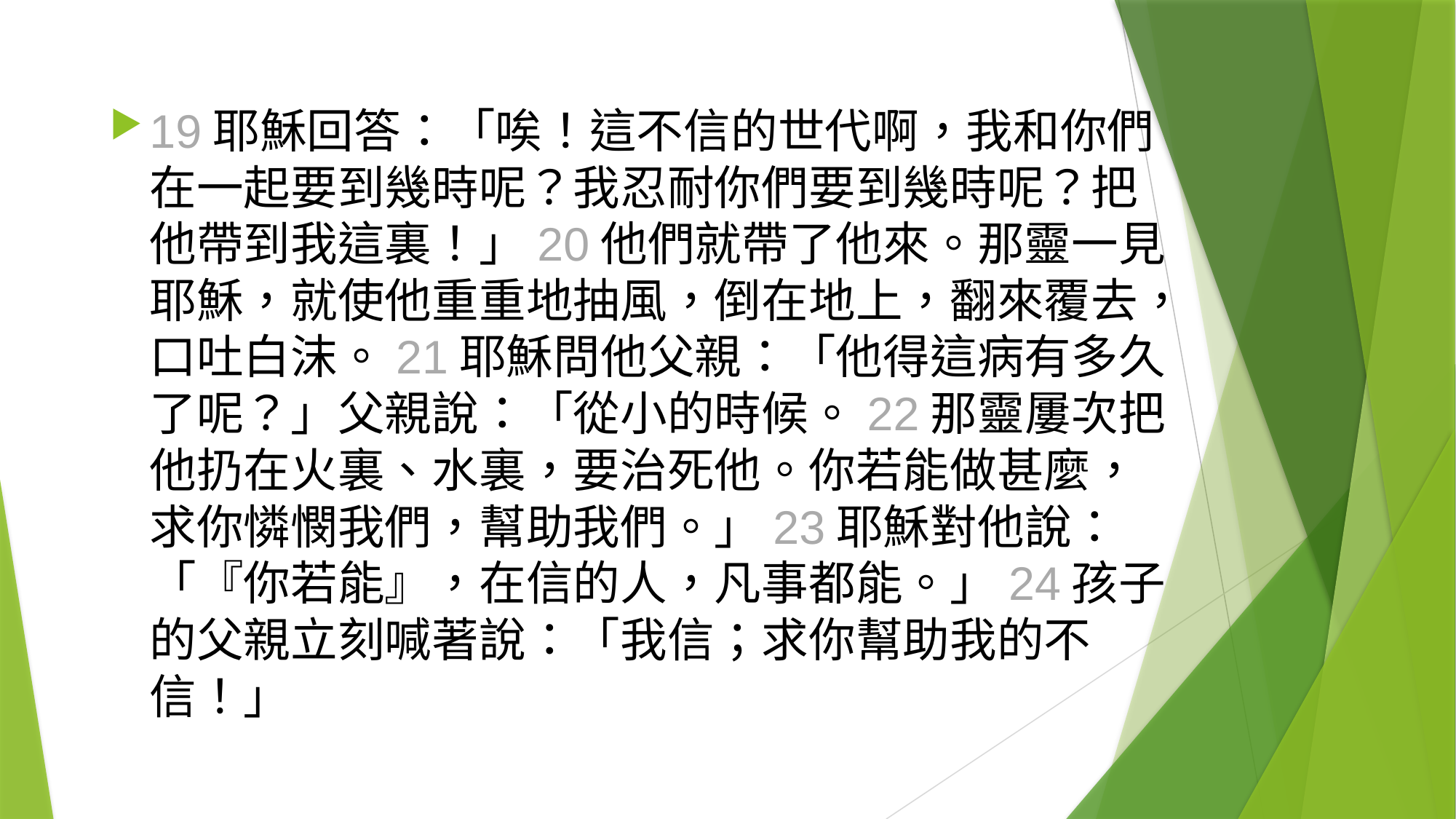

19耶穌回答：「唉！這不信的世代啊，我和你們在一起要到幾時呢？我忍耐你們要到幾時呢？把他帶到我這裏！」20他們就帶了他來。那靈一見耶穌，就使他重重地抽風，倒在地上，翻來覆去，口吐白沫。21耶穌問他父親：「他得這病有多久了呢？」父親說：「從小的時候。22那靈屢次把他扔在火裏、水裏，要治死他。你若能做甚麼，求你憐憫我們，幫助我們。」23耶穌對他說：「『你若能』，在信的人，凡事都能。」24孩子的父親立刻喊著說：「我信；求你幫助我的不信！」